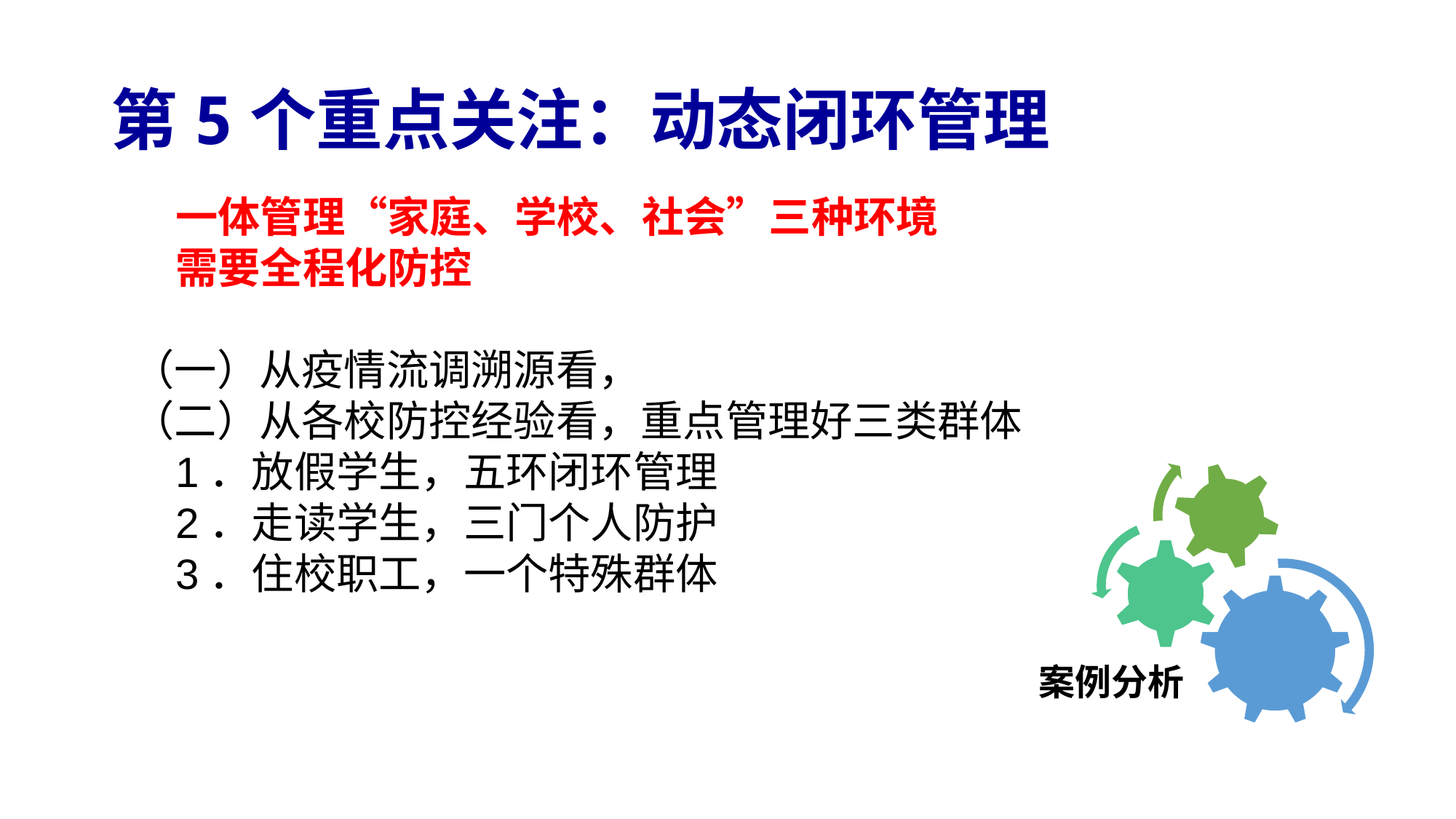

# 第5个重点关注：动态闭环管理
一体管理“家庭、学校、社会”三种环境
需要全程化防控

（一）从疫情流调溯源看，
（二）从各校防控经验看，重点管理好三类群体
1．放假学生，五环闭环管理
2．走读学生，三门个人防护
3．住校职工，一个特殊群体

案例分析